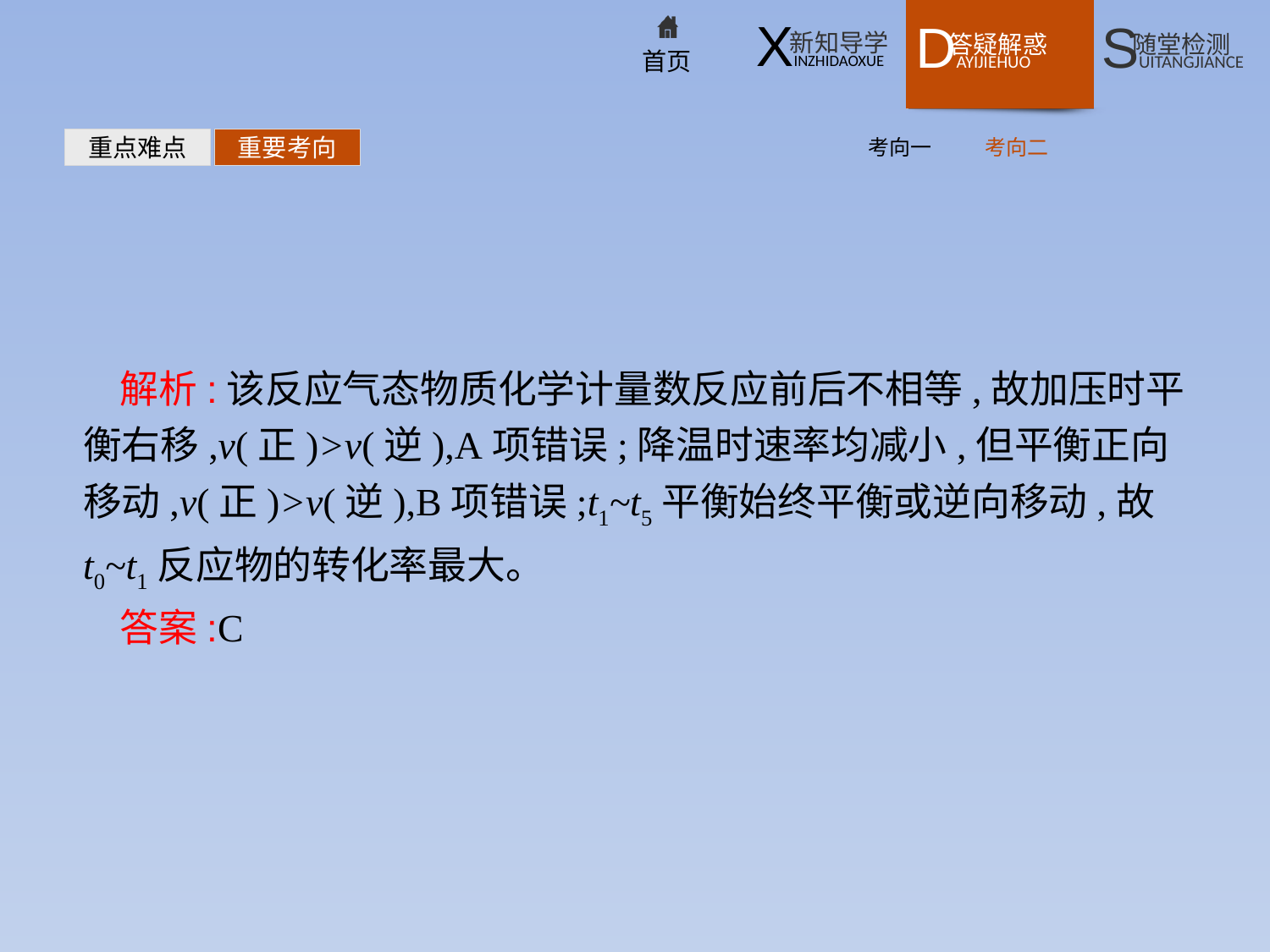

考向一
考向二
重点难点
重要考向
解析:该反应气态物质化学计量数反应前后不相等,故加压时平衡右移,v(正)>v(逆),A项错误;降温时速率均减小,但平衡正向移动,v(正)>v(逆),B项错误;t1~t5平衡始终平衡或逆向移动,故t0~t1反应物的转化率最大。
答案:C